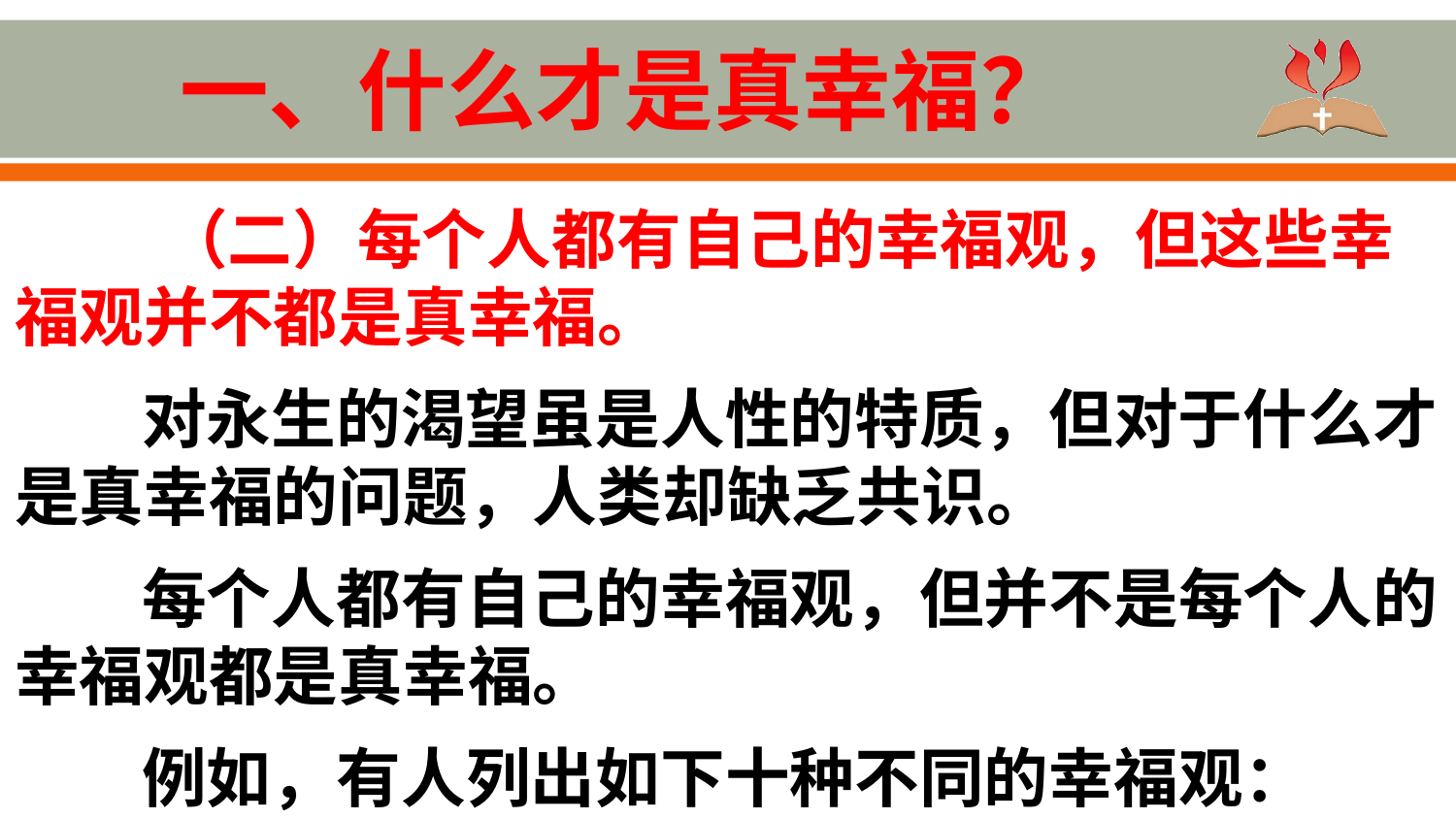

# 一、什么才是真幸福？
         （二）每个人都有自己的幸福观，但这些幸福观并不都是真幸福。
对永生的渴望虽是人性的特质，但对于什么才是真幸福的问题，人类却缺乏共识。
每个人都有自己的幸福观，但并不是每个人的幸福观都是真幸福。
例如，有人列出如下十种不同的幸福观：